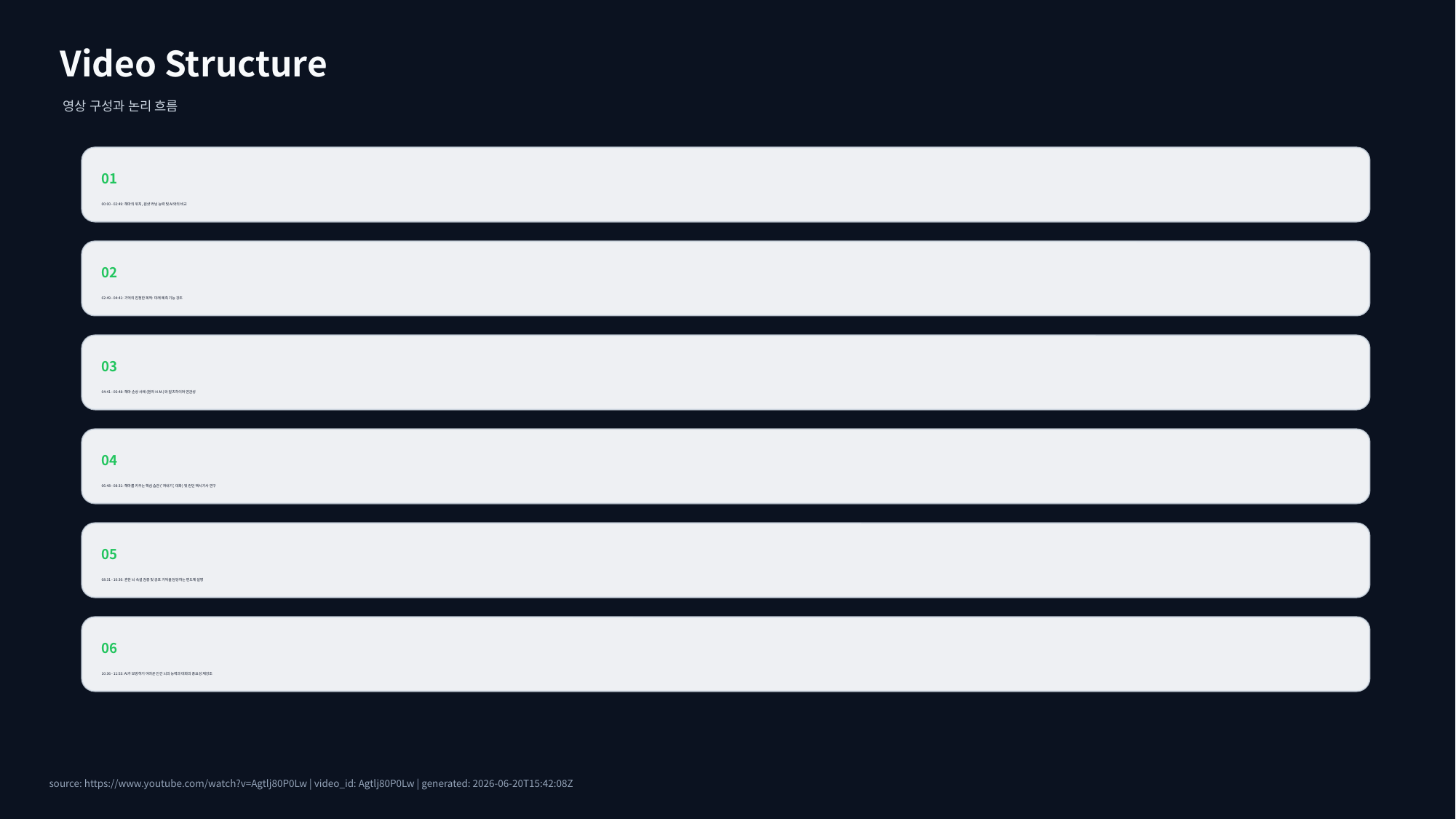

Video Structure
영상 구성과 논리 흐름

01
00:00 - 02:49: 해마의 위치, 원샷 러닝 능력 및 AI와의 비교

02
02:49 - 04:41: 기억의 진정한 목적: 미래 예측 기능 강조

03
04:41 - 06:48: 해마 손상 사례 (환자 H.M.)와 알츠하이머 연관성

04
06:48 - 08:31: 해마를 키우는 핵심 습관 ('꺼내기', 대화) 및 런던 택시기사 연구

05
08:31 - 10:36: 흔한 뇌 속설 검증 및 공포 기억을 담당하는 편도체 설명

06
10:36 - 11:53: AI가 모방하기 어려운 인간 뇌의 능력과 대화의 중요성 재강조
source: https://www.youtube.com/watch?v=Agtlj80P0Lw | video_id: Agtlj80P0Lw | generated: 2026-06-20T15:42:08Z